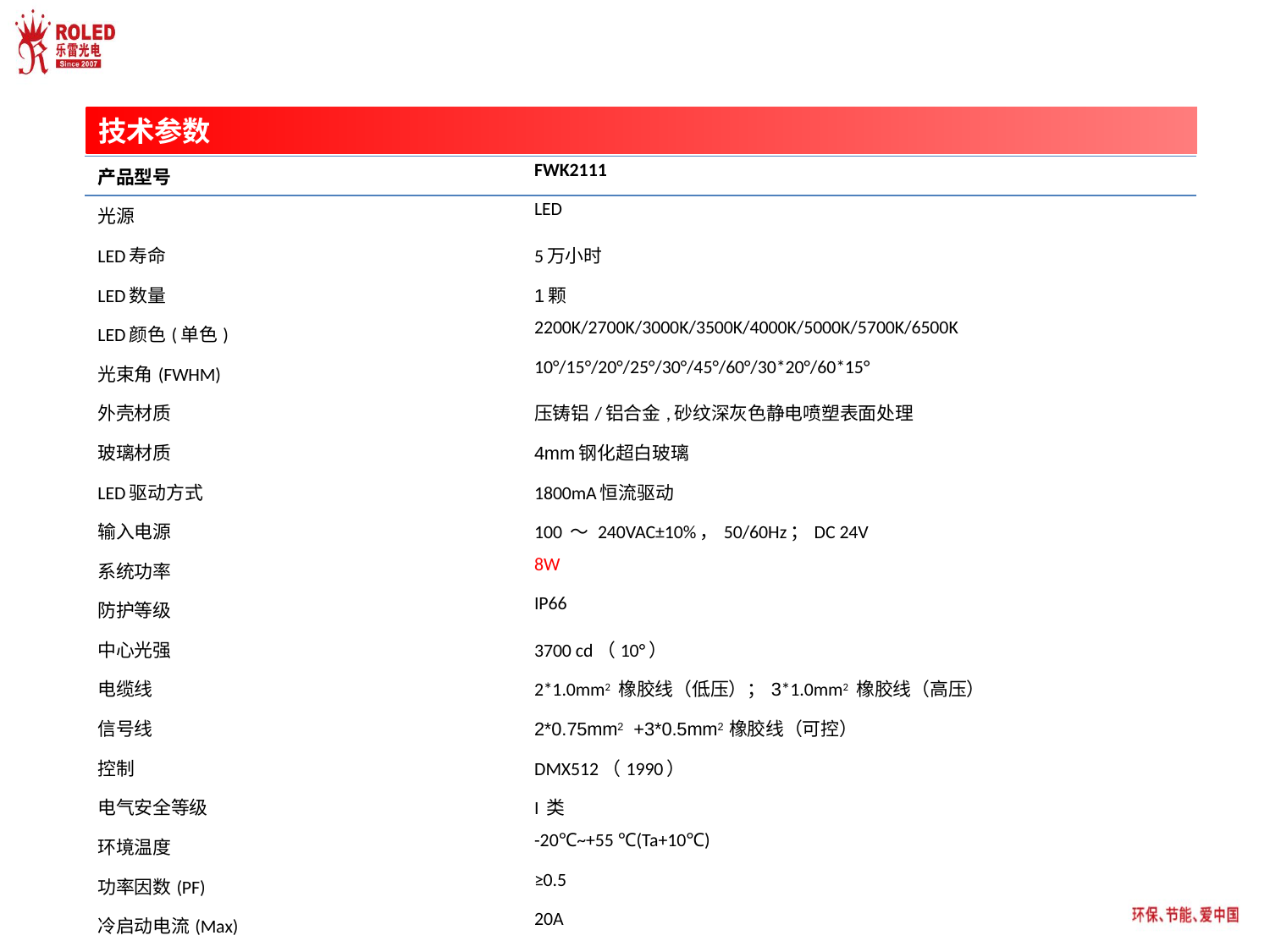

技术参数
| 产品型号 | FWK2111 |
| --- | --- |
| 光源 | LED |
| LED寿命 | 5万小时 |
| LED数量 | 1颗 |
| LED颜色(单色) | 2200K/2700K/3000K/3500K/4000K/5000K/5700K/6500K |
| 光束角(FWHM) | 10°/15°/20°/25°/30°/45°/60°/30\*20°/60\*15° |
| 外壳材质 | 压铸铝/铝合金,砂纹深灰色静电喷塑表面处理 |
| 玻璃材质 | 4mm钢化超白玻璃 |
| LED驱动方式 | 1800mA恒流驱动 |
| 输入电源 | 100 ～ 240VAC±10%，50/60Hz；DC 24V |
| 系统功率 | 8W |
| 防护等级 | IP66 |
| 中心光强 | 3700 cd（10°） |
| 电缆线 | 2\*1.0mm2 橡胶线（低压）；3\*1.0mm2 橡胶线（高压） |
| 信号线 | 2\*0.75mm2 +3\*0.5mm2 橡胶线（可控） |
| 控制 | DMX512（1990） |
| 电气安全等级 | I 类 |
| 环境温度 | -20℃~+55 ℃(Ta+10℃) |
| 功率因数(PF) | ≥0.5 |
| 冷启动电流(Max) | 20A |
| 净重 | 0.2KG |